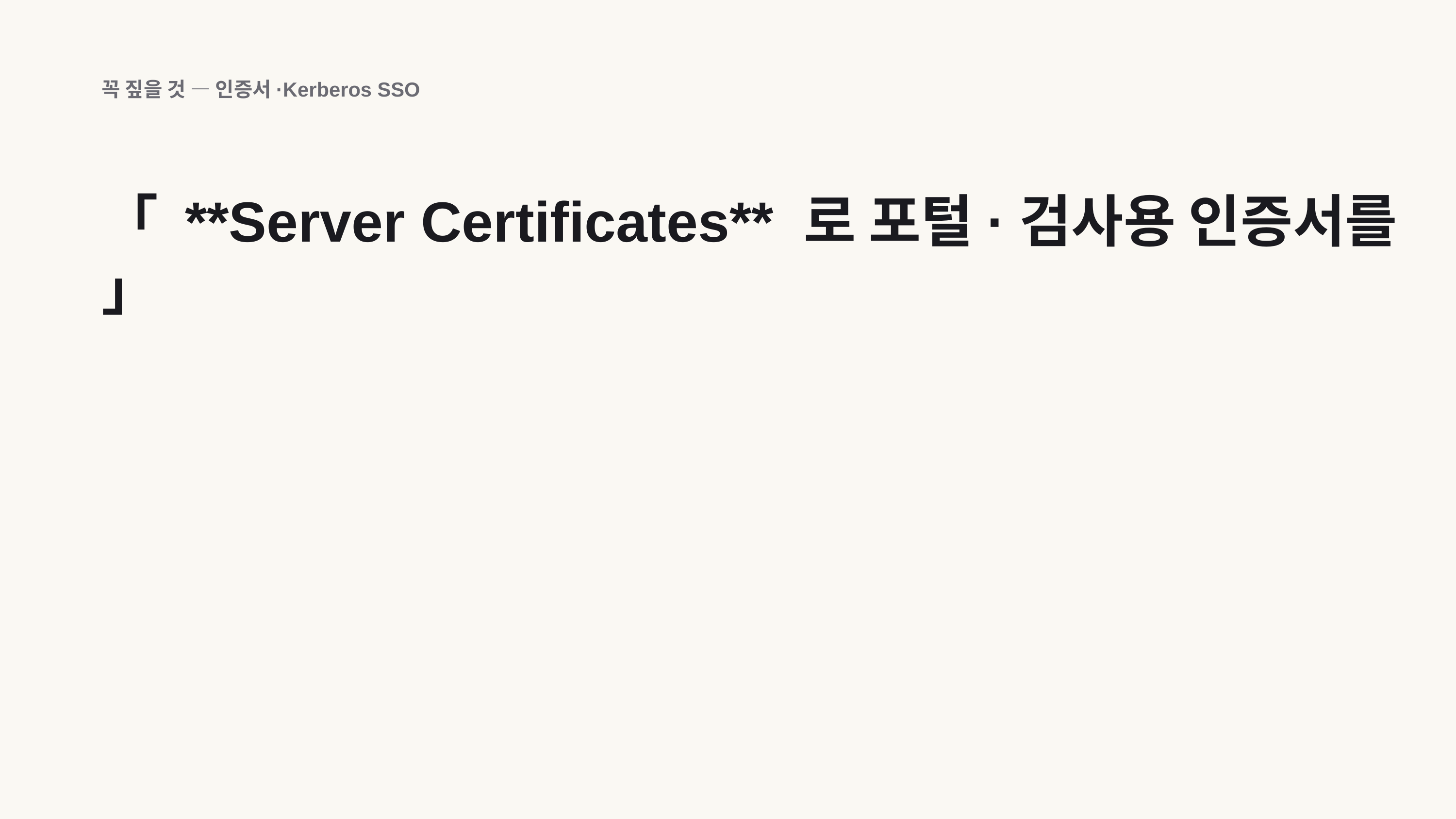

꼭 짚을 것 — 인증서·Kerberos SSO
「 **Server Certificates** 로 포털·검사용 인증서를 」